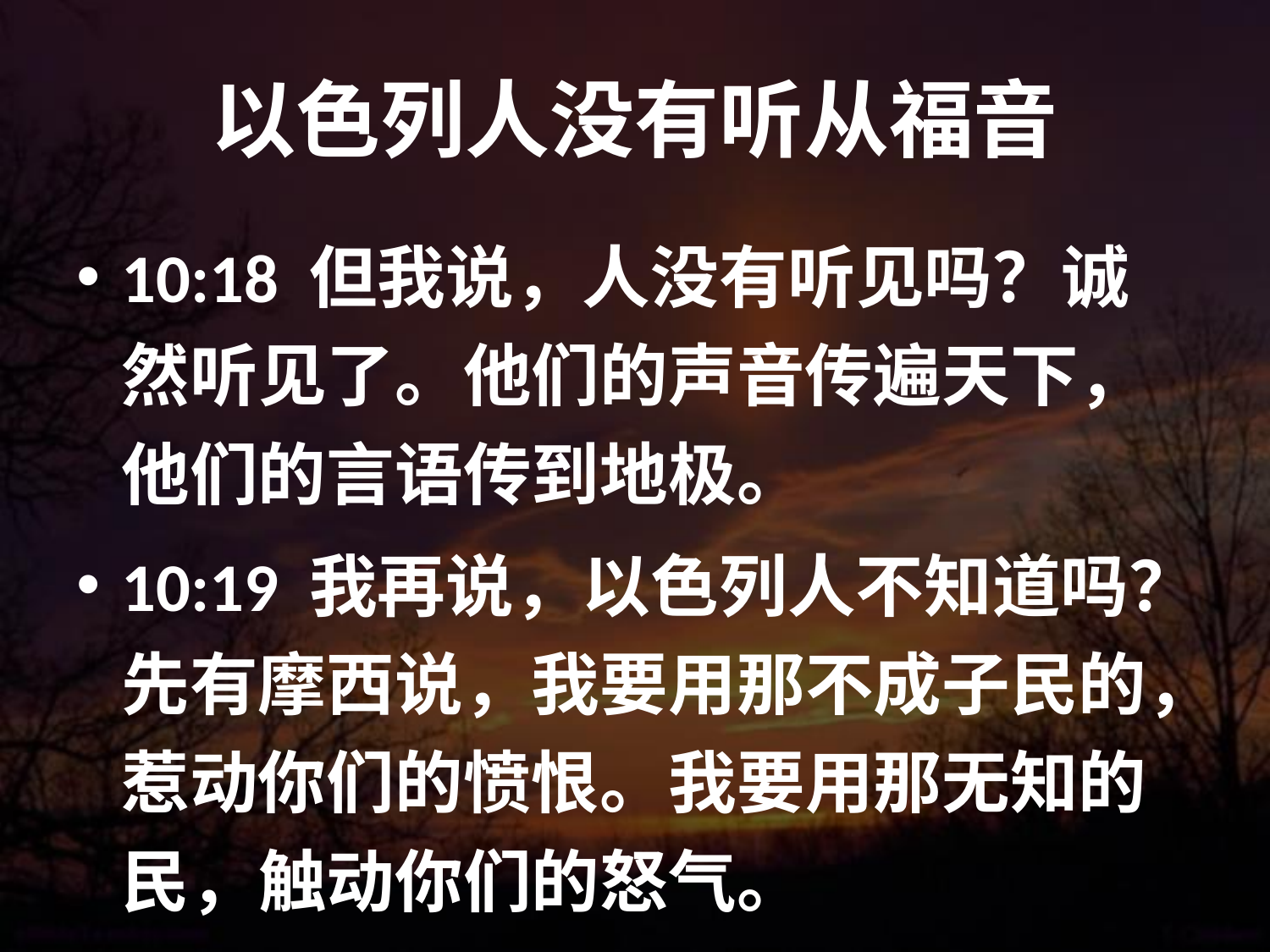

# 以色列人没有听从福音
10:18 但我说，人没有听见吗？诚然听见了。他们的声音传遍天下，他们的言语传到地极。
10:19 我再说，以色列人不知道吗？先有摩西说，我要用那不成子民的，惹动你们的愤恨。我要用那无知的民，触动你们的怒气。